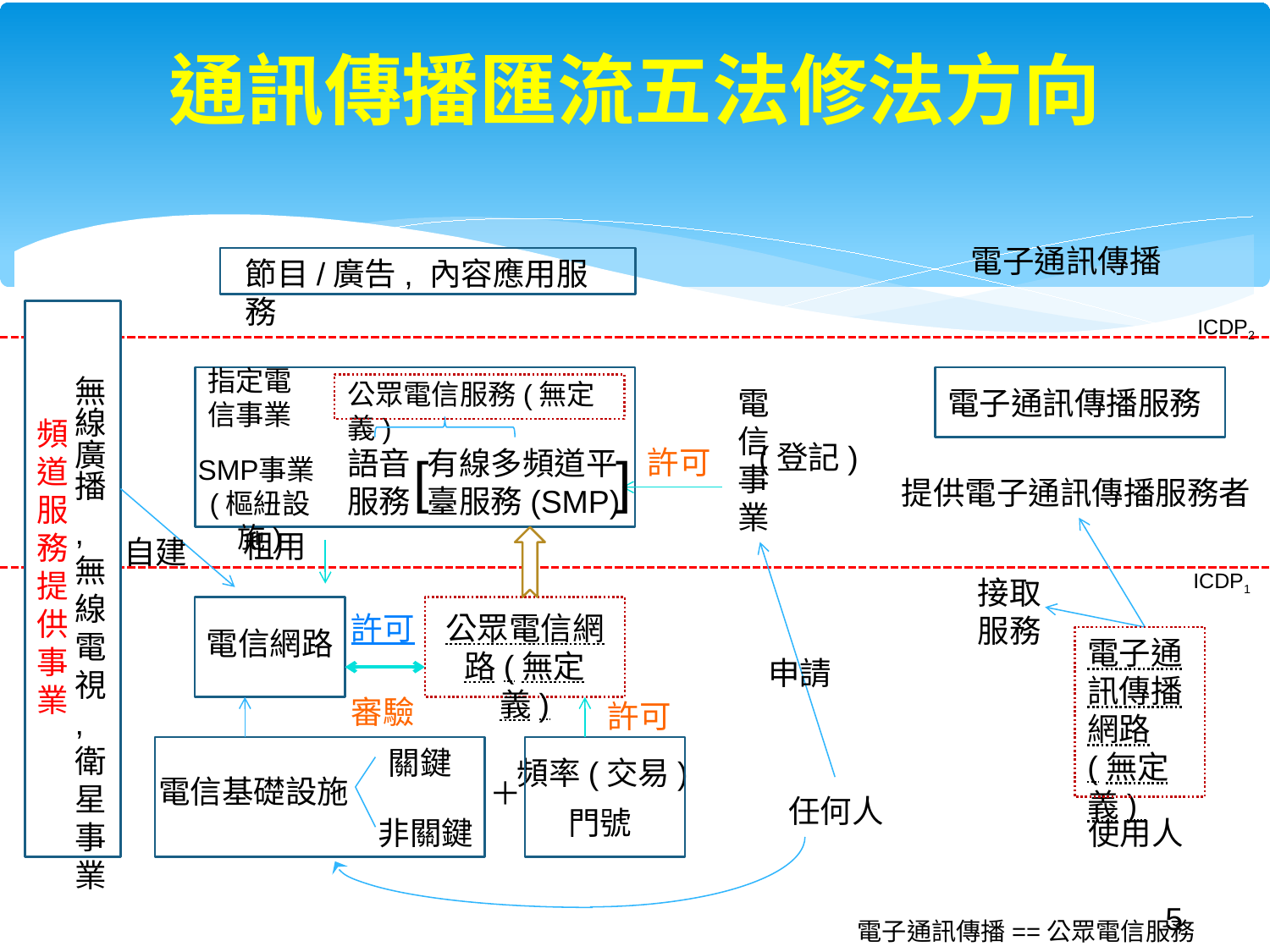

# 通訊傳播匯流五法修法方向
電子通訊傳播

節目/廣告, 內容應用服務

ICDP2
指定電信事業

無線廣播,
無線電視,
衛星事業

公眾電信服務(無定義)

電信事業
電子通訊傳播服務
頻道服務提供事業
(登記)
許可
語音服務
有線多頻道平臺服務(SMP)
[            ]
SMP事業(樞紐設施)
提供電子通訊傳播服務者
租用
自建

ICDP1
接取服務

許可

審驗
公眾電信網路(無定義)

電信網路

電子通訊傳播網路(無定義)

申請
許可

關鍵

頻率(交易)
電信基礎設施
＋
任何人
門號
非關鍵
使用人
電子通訊傳播==公眾電信服務